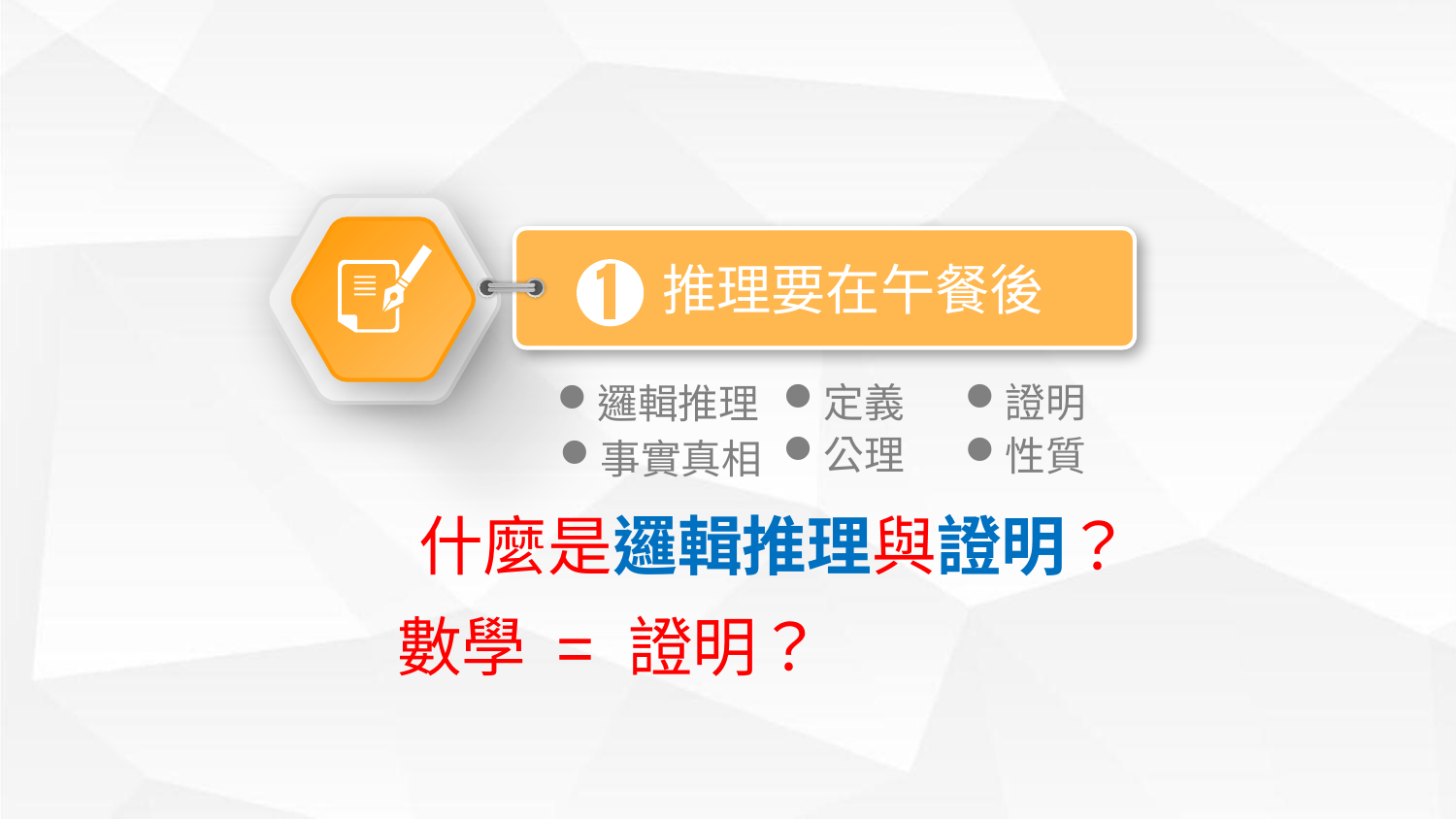

1

推理要在午餐後

證明
定義
邏輯推理
公理
性質
事實真相
什麼是邏輯推理與證明？
數學 = 證明？